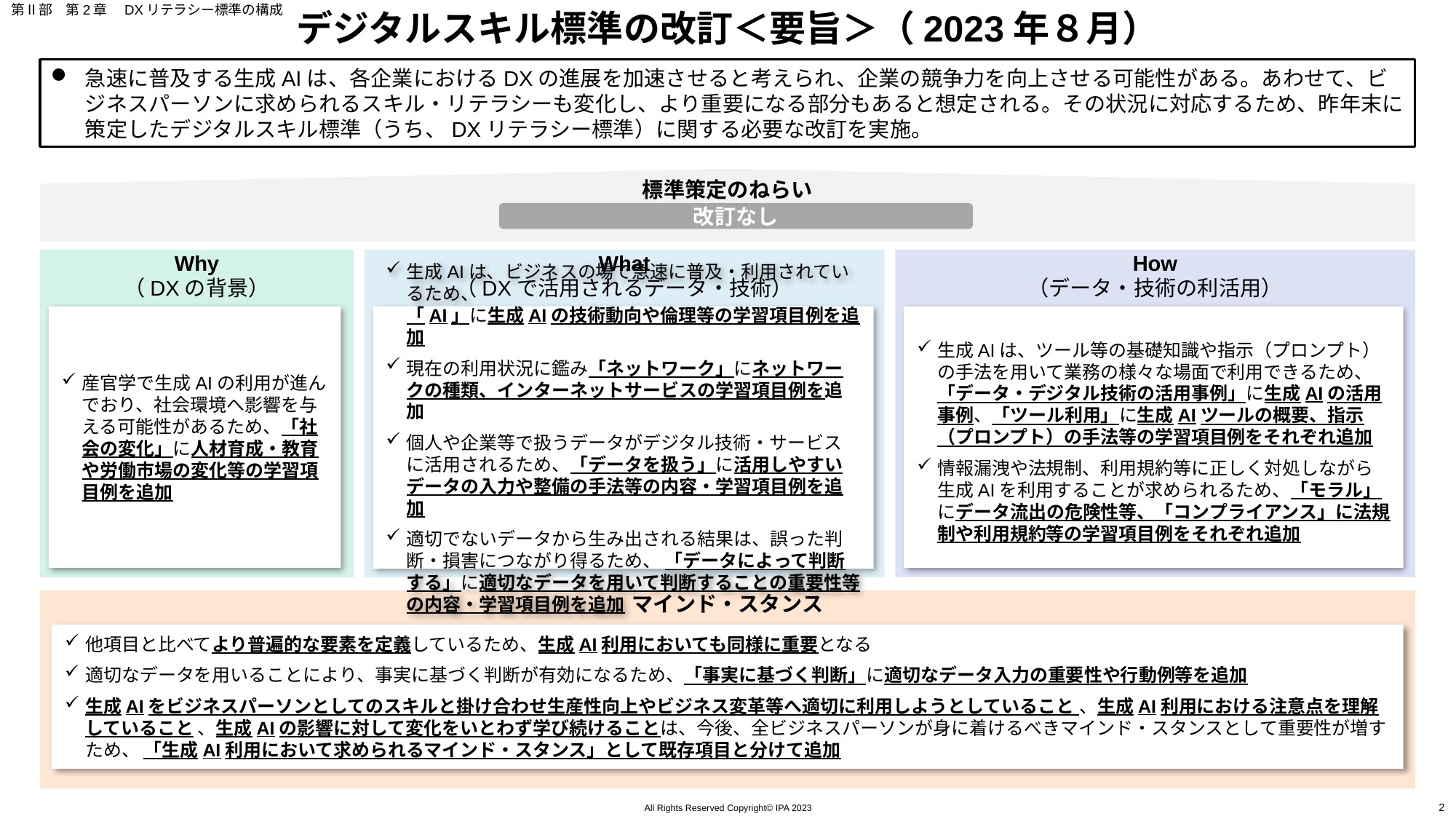

第Ⅱ部　第2章　DXリテラシー標準の構成
標準策定のねらい

デジタルスキル標準の改訂＜要旨＞（2023年８月）
急速に普及する生成AIは、各企業におけるDXの進展を加速させると考えられ、企業の競争力を向上させる可能性がある。あわせて、ビジネスパーソンに求められるスキル・リテラシーも変化し、より重要になる部分もあると想定される。その状況に対応するため、昨年末に策定したデジタルスキル標準（うち、DXリテラシー標準）に関する必要な改訂を実施。
改訂なし
Why
（DXの背景）
What
（DXで活用されるデータ・技術）
How
（データ・技術の利活用）
産官学で生成AIの利用が進んでおり、社会環境へ影響を与える可能性があるため、「社会の変化」に人材育成・教育や労働市場の変化等の学習項目例を追加
生成AIは、ビジネスの場で急速に普及・利用されているため、
「AI」に生成AIの技術動向や倫理等の学習項目例を追加
現在の利用状況に鑑み「ネットワーク」にネットワークの種類、インターネットサービスの学習項目例を追加
個人や企業等で扱うデータがデジタル技術・サービスに活用されるため、「データを扱う」に活用しやすいデータの入力や整備の手法等の内容・学習項目例を追加
適切でないデータから生み出される結果は、誤った判断・損害につながり得るため、 「データによって判断する」に適切なデータを用いて判断することの重要性等の内容・学習項目例を追加
生成AIは、ツール等の基礎知識や指示（プロンプト）の手法を用いて業務の様々な場面で利用できるため、「データ・デジタル技術の活用事例」に生成AIの活用事例、「ツール利用」に生成AIツールの概要、指示（プロンプト）の手法等の学習項目例をそれぞれ追加
情報漏洩や法規制、利用規約等に正しく対処しながら生成AIを利用することが求められるため、「モラル」にデータ流出の危険性等、「コンプライアンス」に法規制や利用規約等の学習項目例をそれぞれ追加
マインド・スタンス
他項目と比べてより普遍的な要素を定義しているため、生成AI利用においても同様に重要となる
適切なデータを用いることにより、事実に基づく判断が有効になるため、「事実に基づく判断」に適切なデータ入力の重要性や行動例等を追加
生成AIをビジネスパーソンとしてのスキルと掛け合わせ生産性向上やビジネス変革等へ適切に利用しようとしていること 、生成AI利用における注意点を理解していること 、生成AIの影響に対して変化をいとわず学び続けることは、今後、全ビジネスパーソンが身に着けるべきマインド・スタンスとして重要性が増すため、 「生成AI利用において求められるマインド・スタンス」として既存項目と分けて追加
2